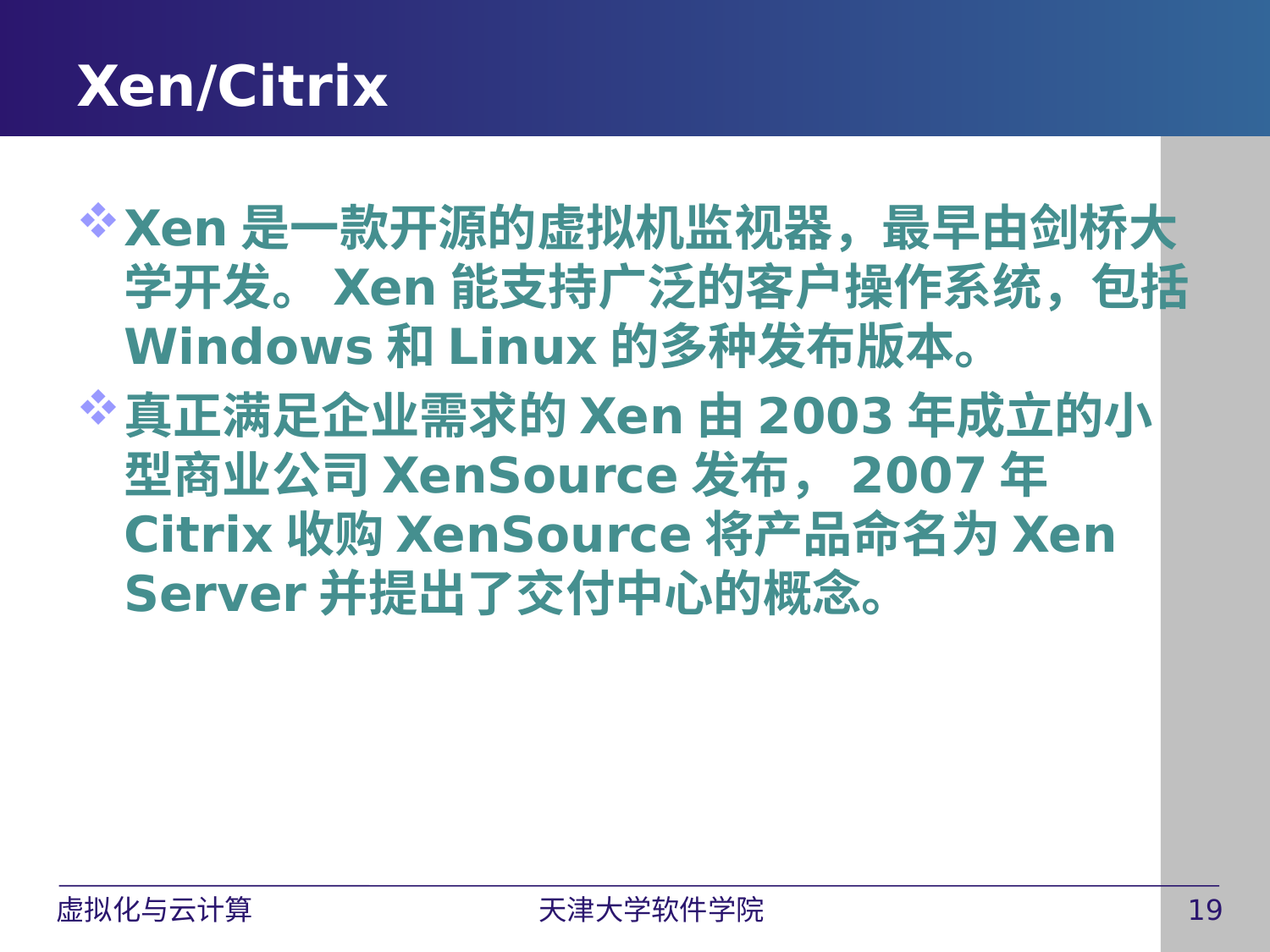

# Xen/Citrix
Xen是一款开源的虚拟机监视器，最早由剑桥大学开发。Xen能支持广泛的客户操作系统，包括Windows和Linux的多种发布版本。
真正满足企业需求的Xen由2003年成立的小型商业公司XenSource发布，2007年Citrix收购XenSource将产品命名为Xen Server并提出了交付中心的概念。